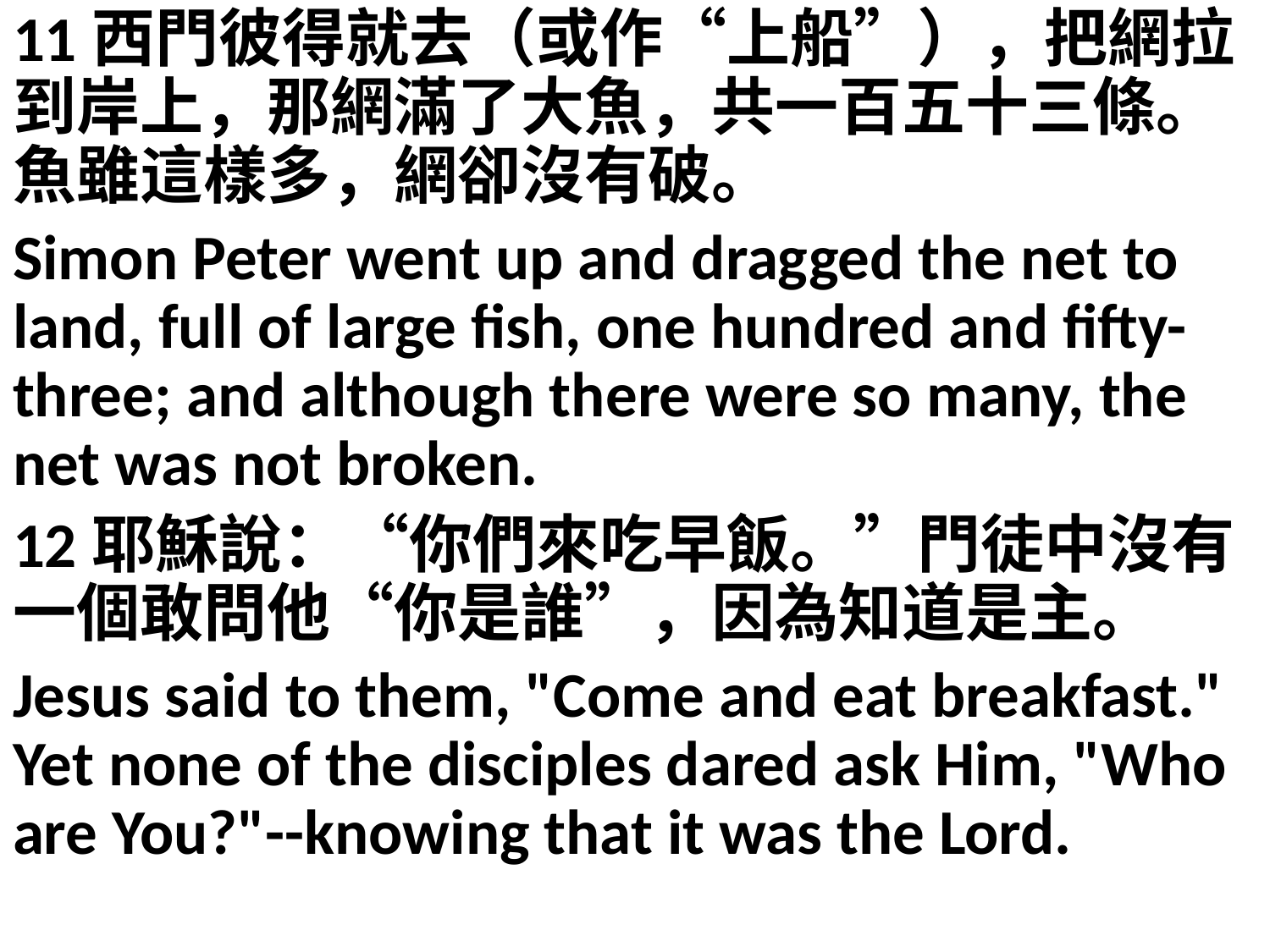

11西門彼得就去（或作“上船”），把網拉到岸上，那網滿了大魚，共一百五十三條。魚雖這樣多，網卻沒有破。
Simon Peter went up and dragged the net to land, full of large fish, one hundred and fifty-three; and although there were so many, the net was not broken.
12耶穌說：“你們來吃早飯。”門徒中沒有一個敢問他“你是誰”，因為知道是主。
Jesus said to them, "Come and eat breakfast." Yet none of the disciples dared ask Him, "Who are You?"--knowing that it was the Lord.